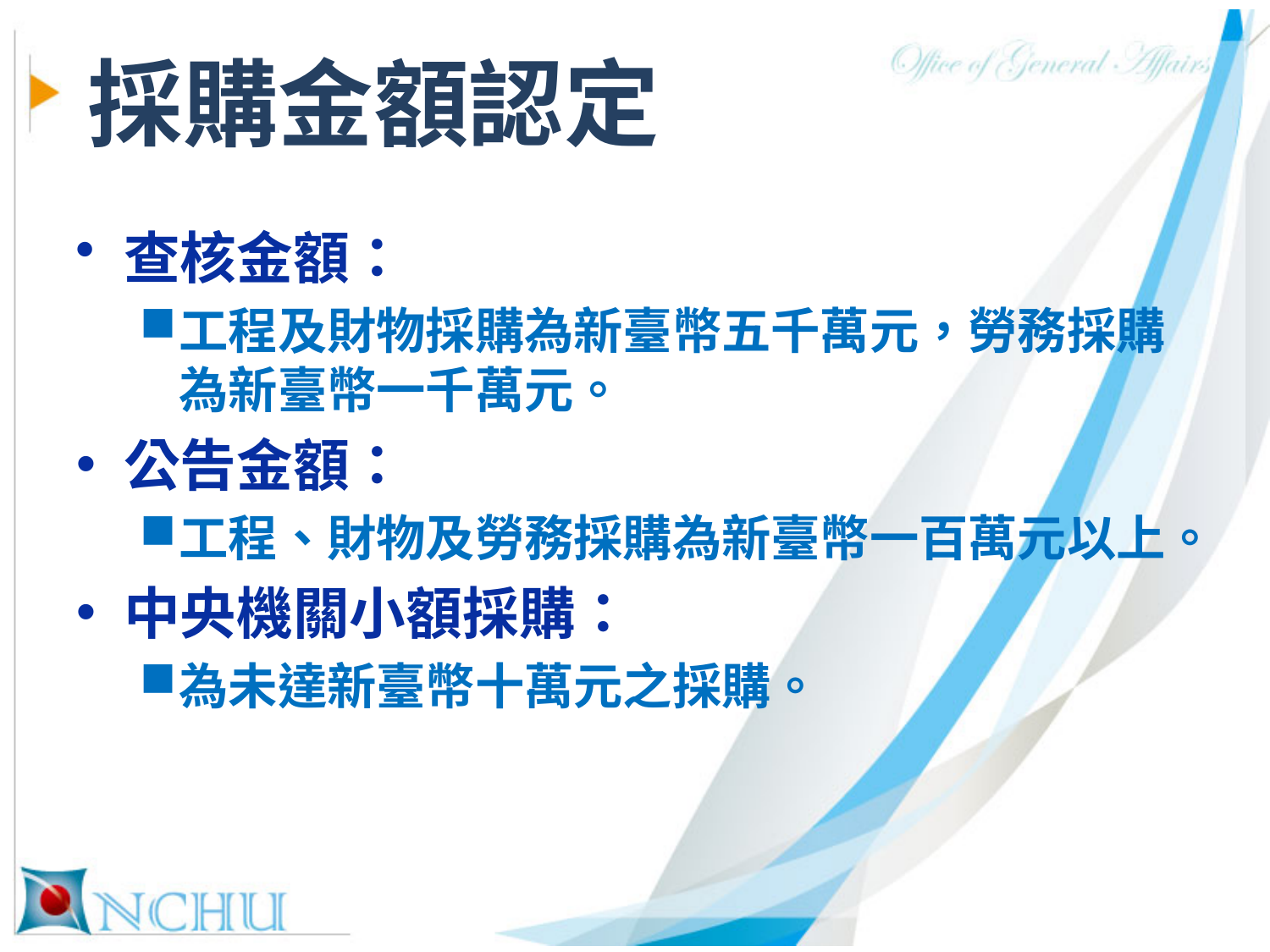

# 採購金額認定
查核金額：
工程及財物採購為新臺幣五千萬元，勞務採購為新臺幣一千萬元。
公告金額：
工程、財物及勞務採購為新臺幣一百萬元以上。
中央機關小額採購：
為未達新臺幣十萬元之採購。